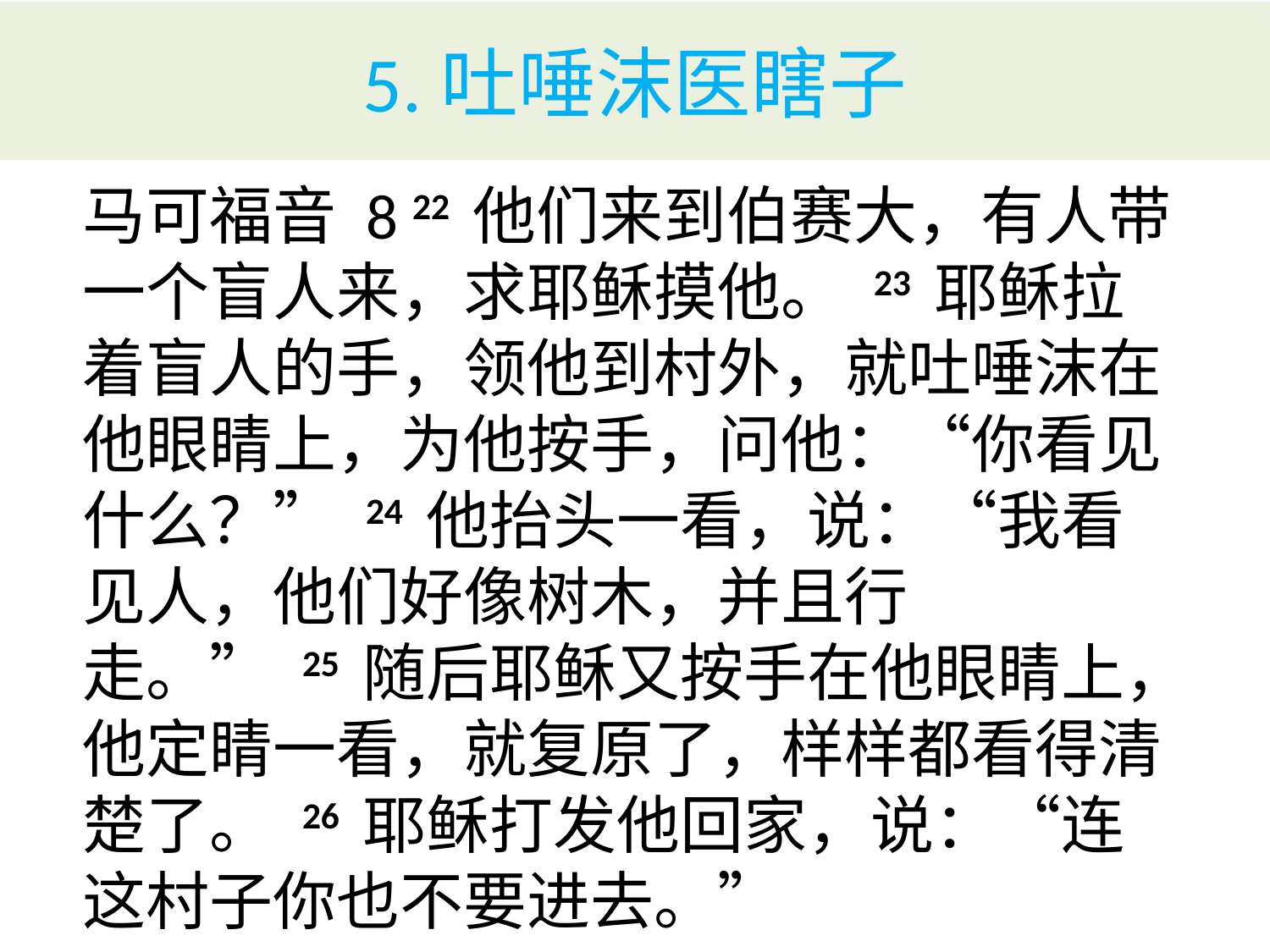

# 5.吐唾沫医瞎子
马可福音 8 22 他们来到伯赛大，有人带一个盲人来，求耶稣摸他。 23 耶稣拉着盲人的手，领他到村外，就吐唾沫在他眼睛上，为他按手，问他：“你看见什么？” 24 他抬头一看，说：“我看见人，他们好像树木，并且行走。” 25 随后耶稣又按手在他眼睛上，他定睛一看，就复原了，样样都看得清楚了。 26 耶稣打发他回家，说：“连这村子你也不要进去。”